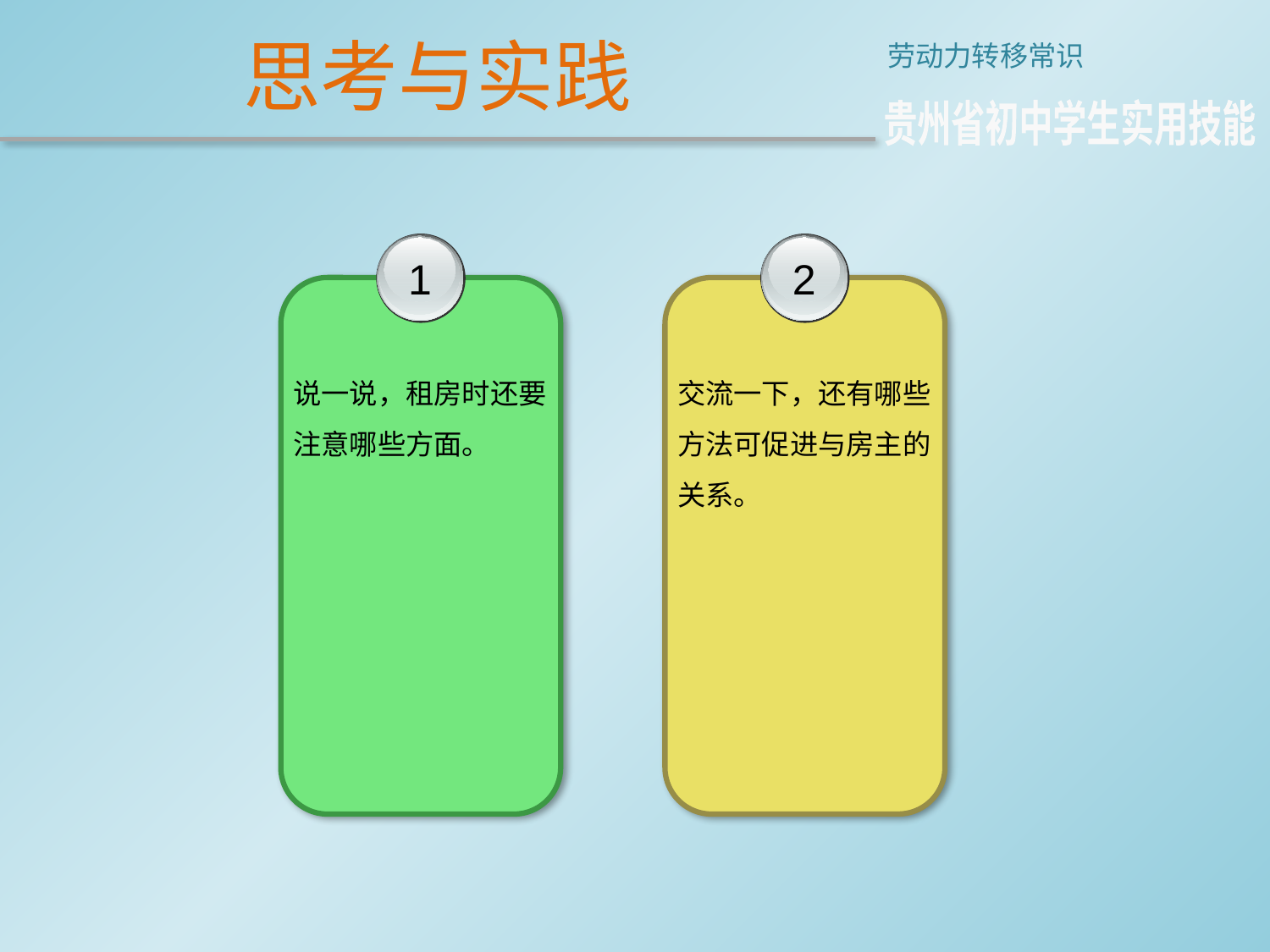

思考与实践
劳动力转移常识
贵州省初中学生实用技能

1

说一说，租房时还要注意哪些方面。

2

交流一下，还有哪些方法可促进与房主的关系。